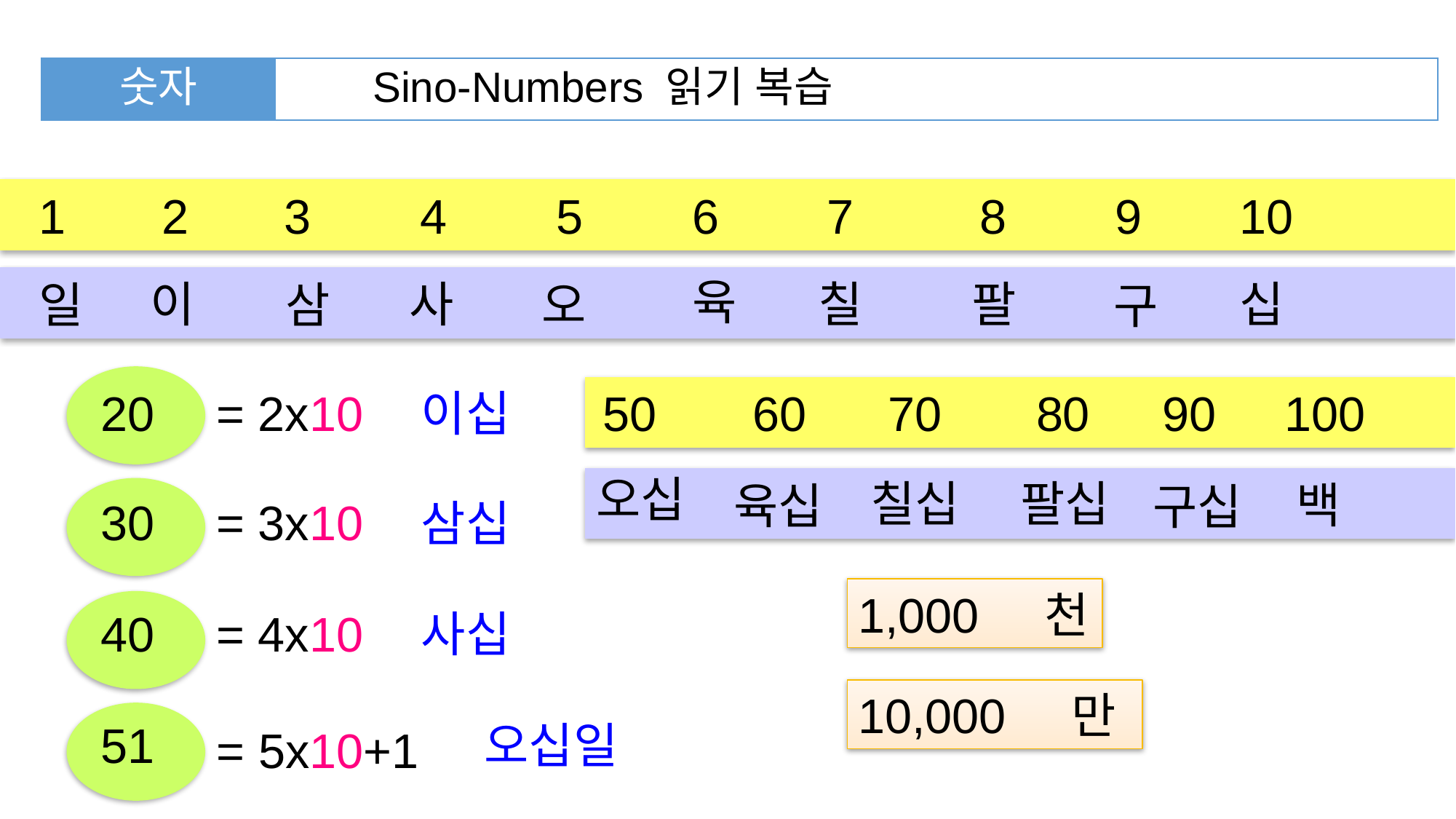

| 숫자 | Sino-Numbers 읽기 복습 |
| --- | --- |

1	 2	  3	    4	      5	        6        7	     8	       9	10
육
사
팔
십

이
칠
일
삼
오
구

50	   60 	     70       80   	 90 	  100
20
= 2x10
이십

오십

칠십
팔십

백
육십
구십

30
= 3x10
삼십
1,000    천

40
= 4x10
사십
10,000    만

51
오십일
= 5x10+1